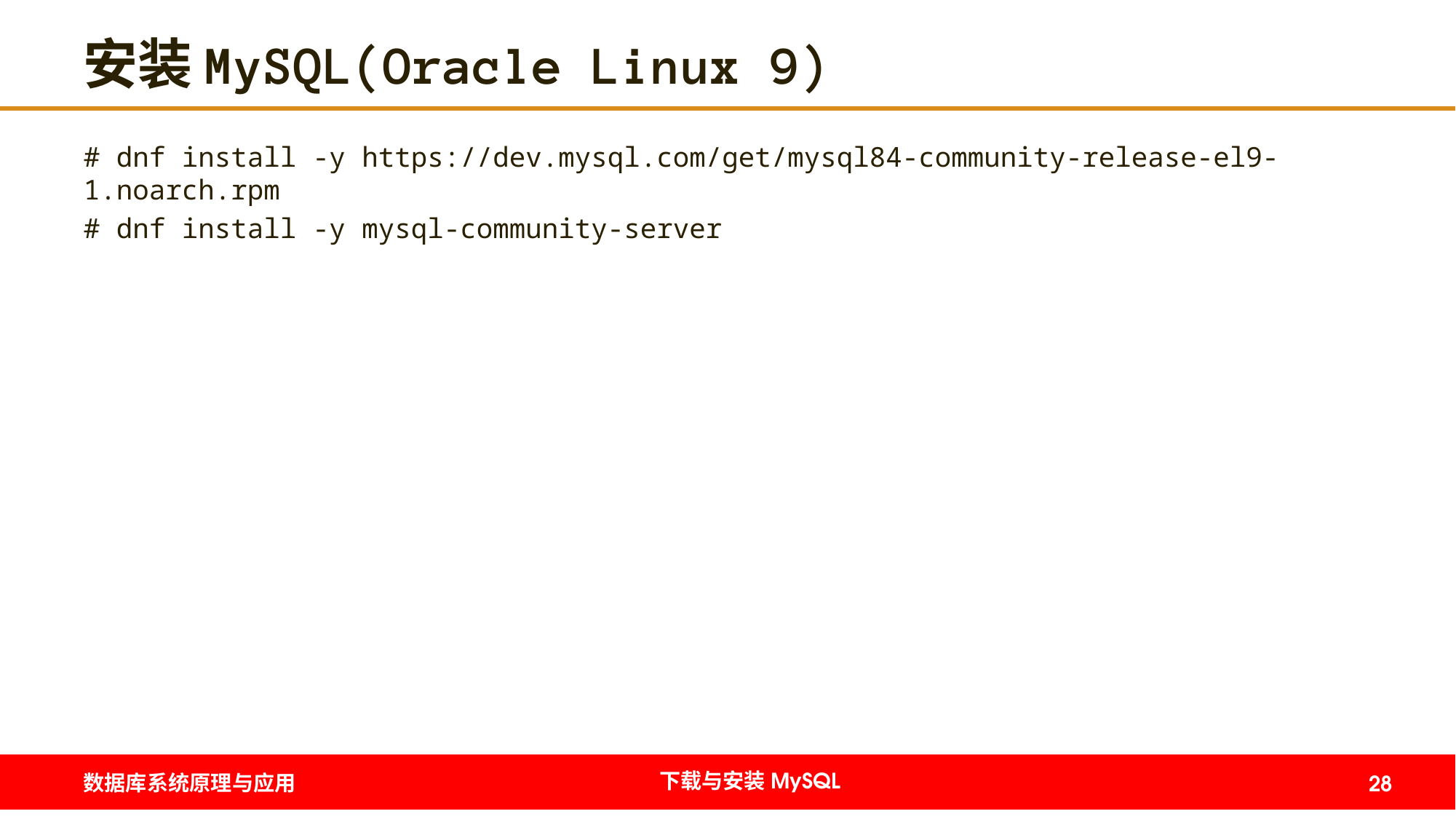

# 安装MySQL(Oracle Linux 9)
# dnf install -y https://dev.mysql.com/get/mysql84-community-release-el9-1.noarch.rpm
# dnf install -y mysql-community-server